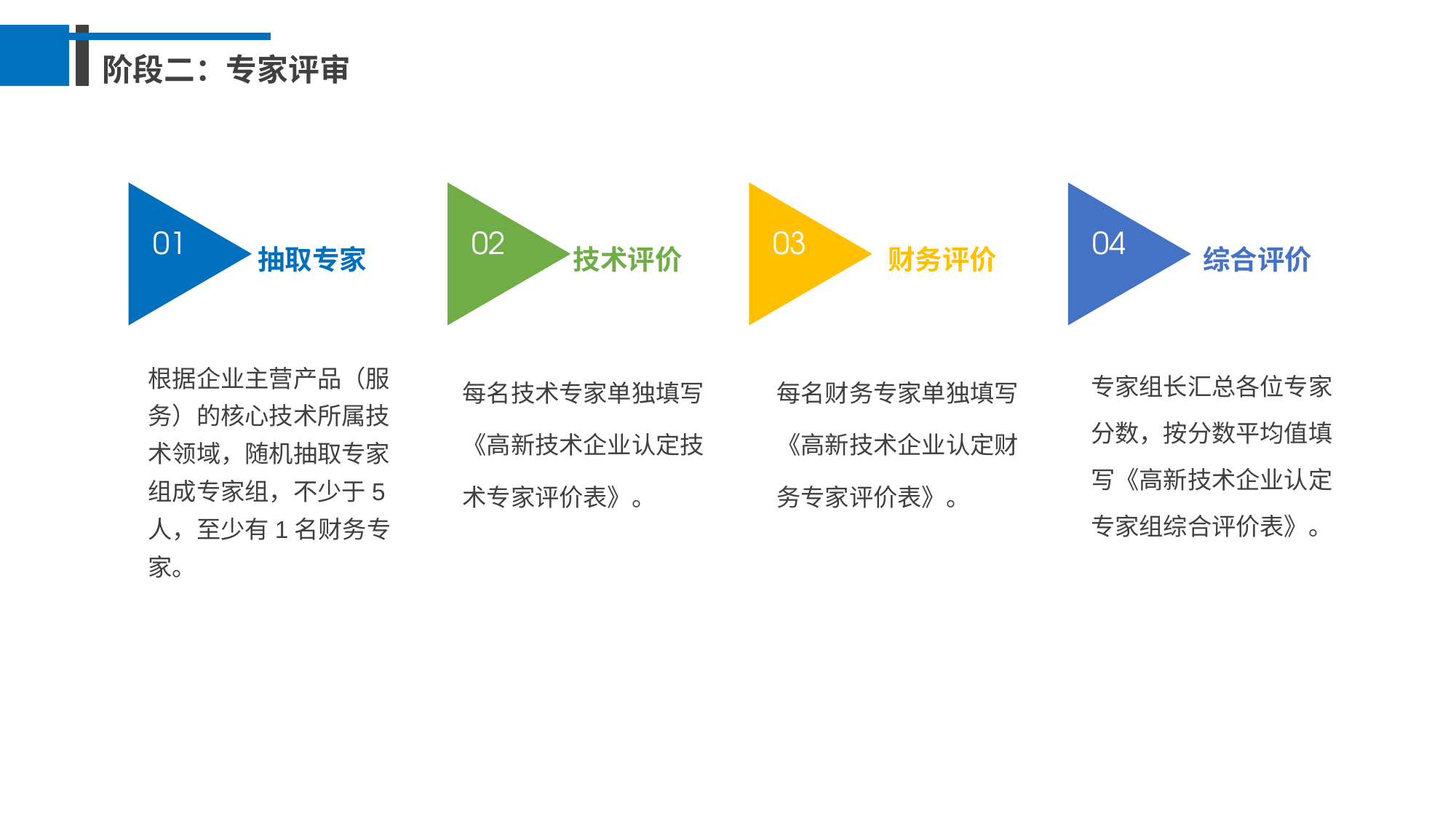

阶段二：专家评审

01

02

03

04
抽取专家
技术评价
财务评价
综合评价
根据企业主营产品（服务）的核心技术所属技术领域，随机抽取专家组成专家组，不少于5人，至少有1名财务专家。
每名技术专家单独填写《高新技术企业认定技术专家评价表》。
每名财务专家单独填写《高新技术企业认定财务专家评价表》。
专家组长汇总各位专家分数，按分数平均值填写《高新技术企业认定专家组综合评价表》。